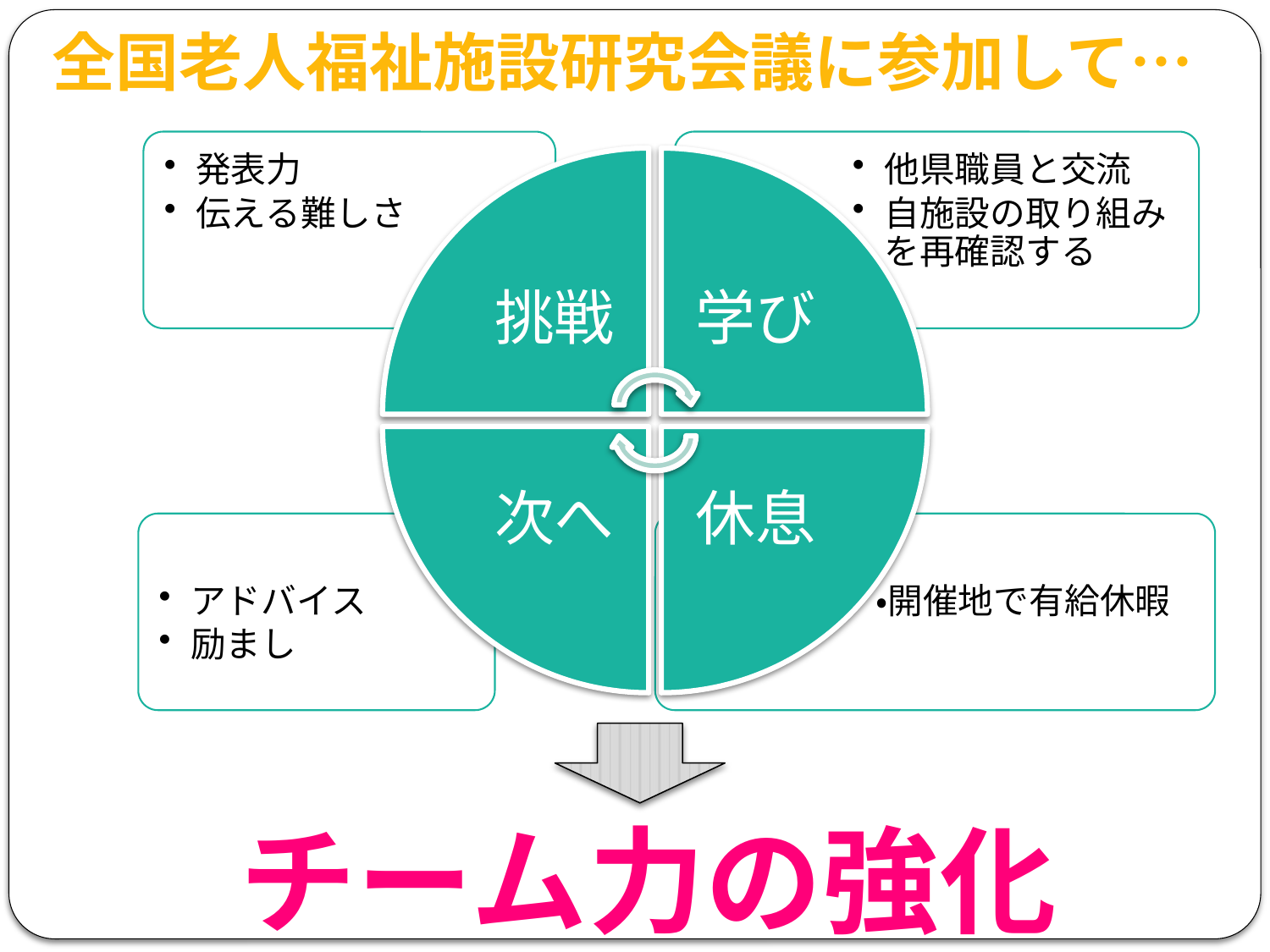

全国老人福祉施設研究会議に参加して…
・開催地で有給休暇
アドバイス
励まし
他県職員と交流
自施設の取り組みを再確認する
発表力
伝える難しさ
挑戦
学び
休息
次へ

チーム力の強化